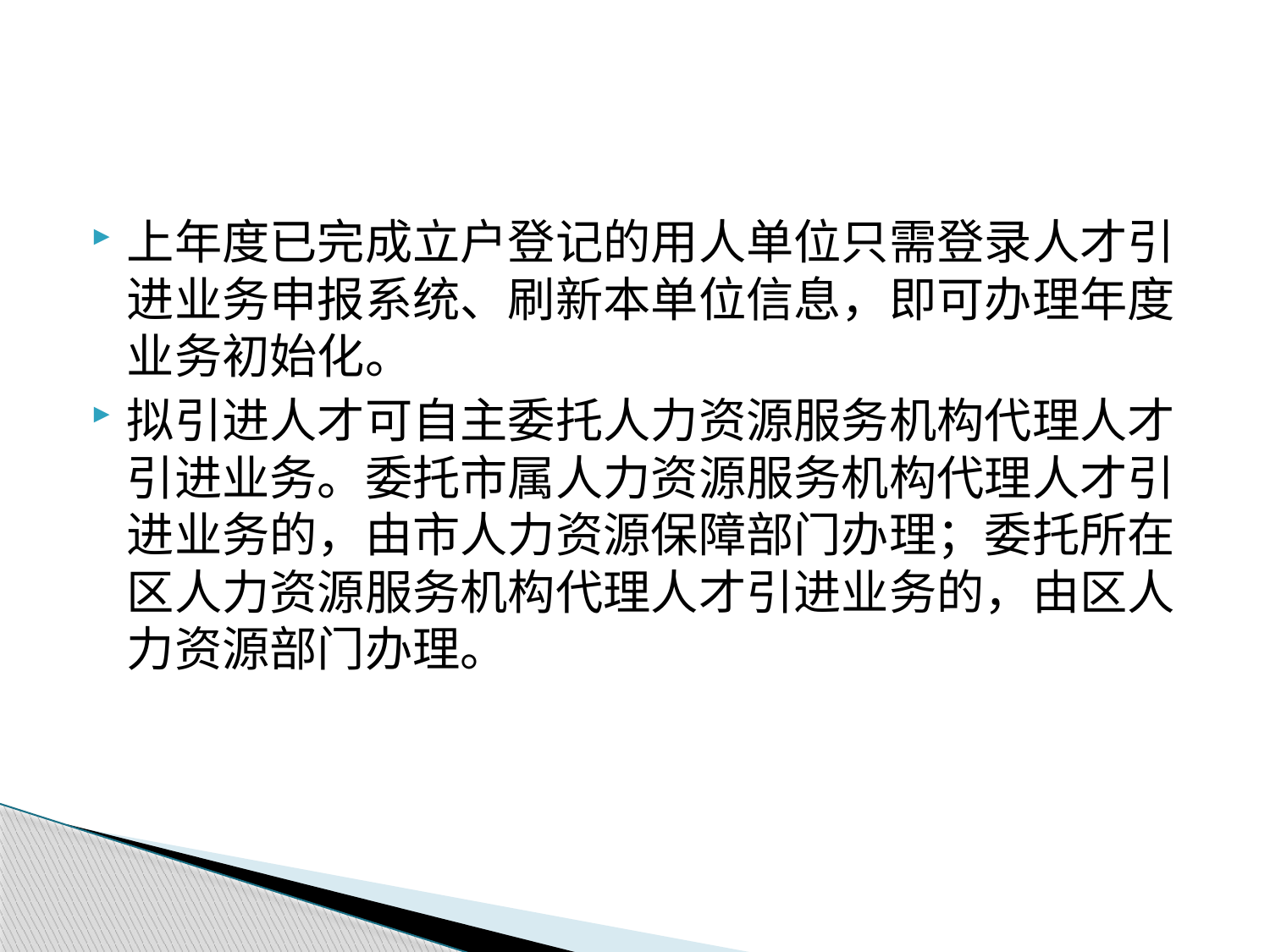

#
上年度已完成立户登记的用人单位只需登录人才引进业务申报系统、刷新本单位信息，即可办理年度业务初始化。
拟引进人才可自主委托人力资源服务机构代理人才引进业务。委托市属人力资源服务机构代理人才引进业务的，由市人力资源保障部门办理；委托所在区人力资源服务机构代理人才引进业务的，由区人力资源部门办理。